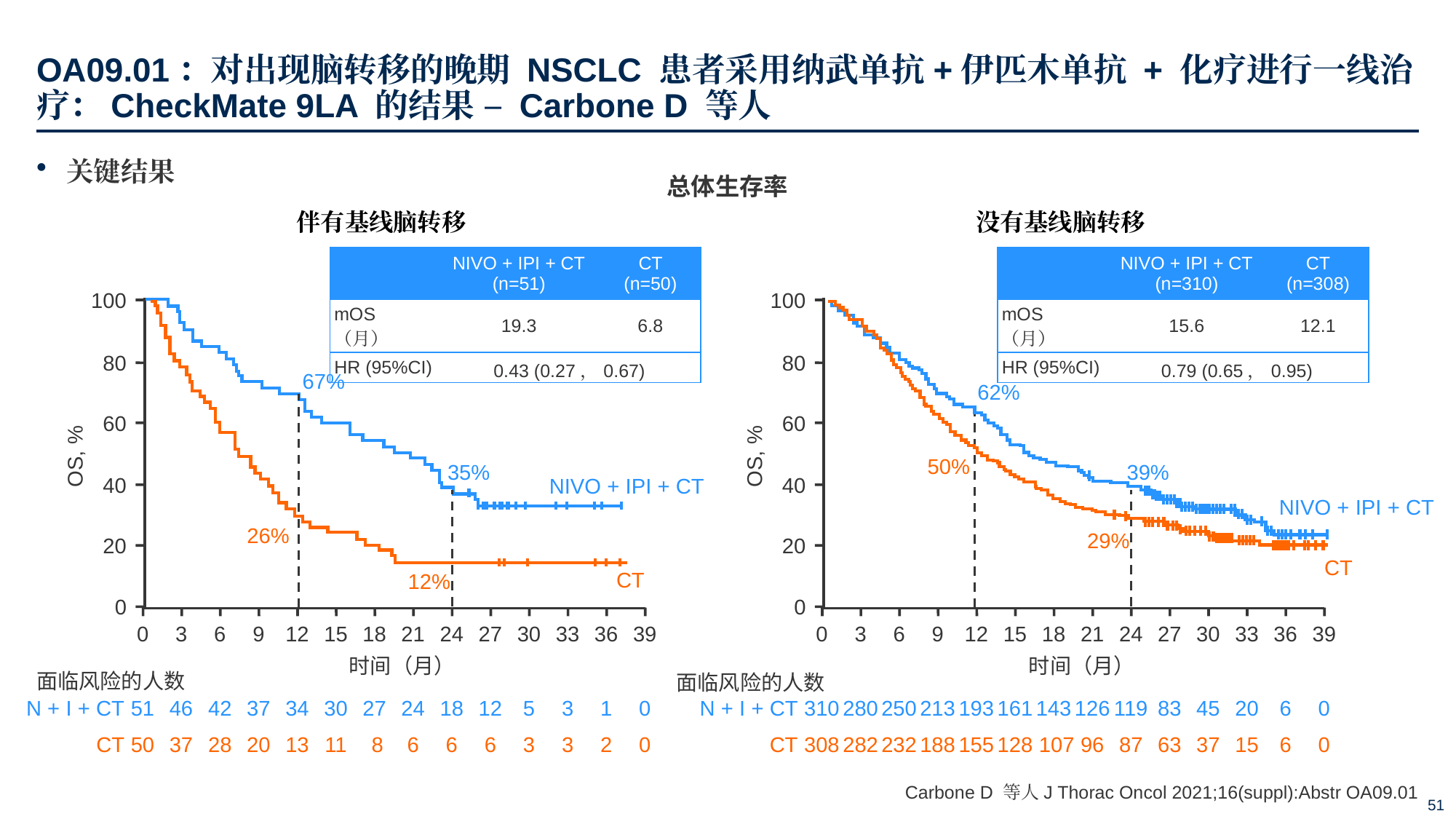

# OA09.01：对出现脑转移的晚期 NSCLC 患者采用纳武单抗+伊匹木单抗 + 化疗进行一线治疗：CheckMate 9LA 的结果 – Carbone D 等人
关键结果
总体生存率
伴有基线脑转移
100

80

60

OS, %
40

20

0

67%
35%
NIVO + IPI + CT
26%
CT
12%

0
3
6
9
12
15
18
21
24
27
30
33
36
39
时间（月）
面临风险的人数
N + I + CT
51
46
42
37
34
30
27
24
18
12
5
3
1
0
CT
50
37
28
20
13
11
 8
6
6
6
3
3
2
0
没有基线脑转移
|  | NIVO + IPI + CT (n=51) | CT (n=50) |
| --- | --- | --- |
| mOS（月） | 19.3 | 6.8 |
| HR (95%CI) | 0.43 (0.27，0.67) |  |
|  | NIVO + IPI + CT (n=310) | CT (n=308) |
| --- | --- | --- |
| mOS（月） | 15.6 | 12.1 |
| HR (95%CI) | 0.79 (0.65，0.95) |  |
100

80

60

OS, %
40

20

0

62%
50%
39%
NIVO + IPI + CT
29%
CT

0
3
6
9
12
15
18
21
24
27
30
33
36
39
时间（月）
面临风险的人数
N + I + CT
310
280
250
213
193
161
143
126
119
83
45
20
6
0
CT
308
282
232
188
155
128
 107
96
87
63
37
15
6
0
Carbone D 等人J Thorac Oncol 2021;16(suppl):Abstr OA09.01